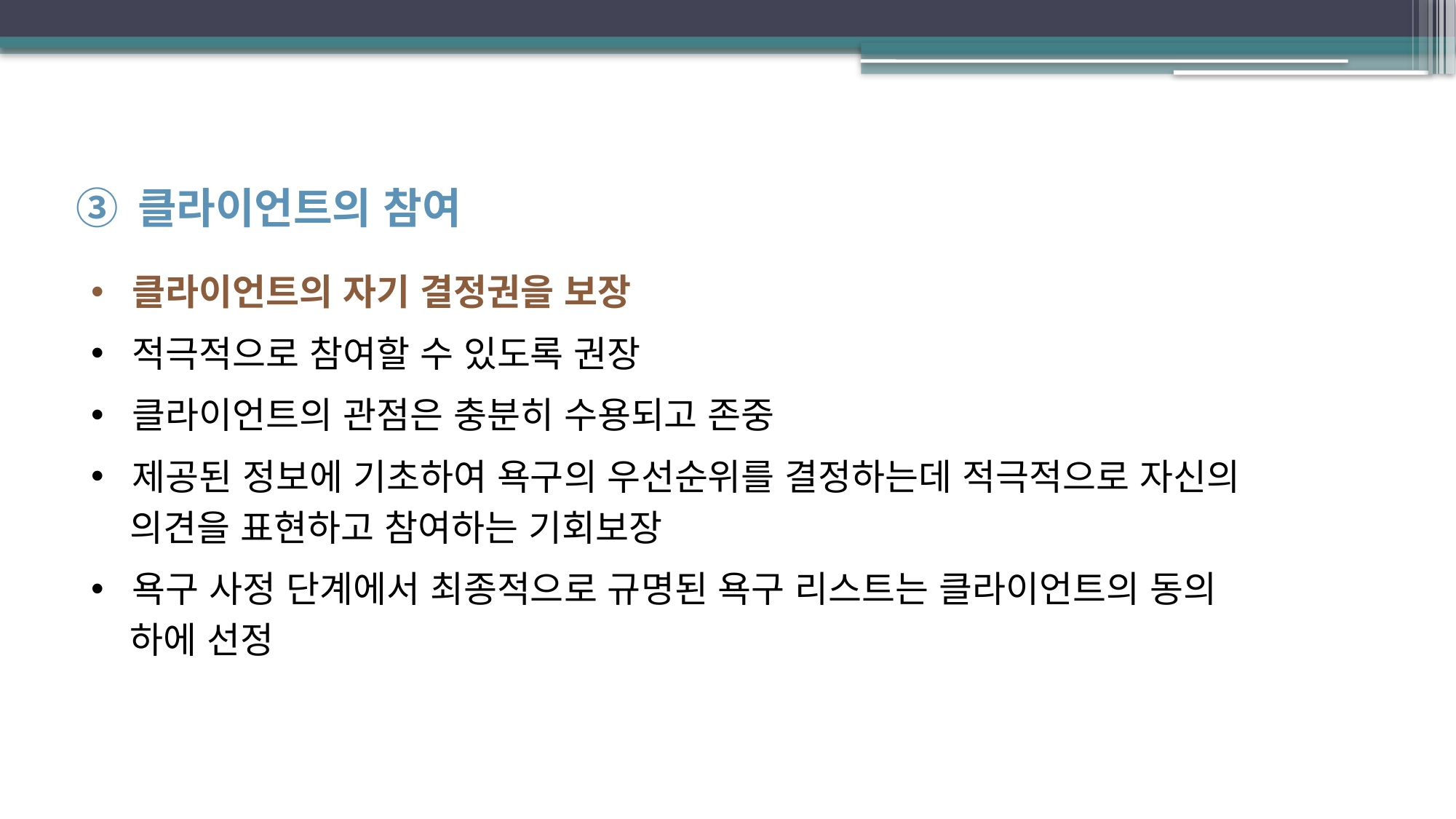

클라이언트의 참여
클라이언트의 자기 결정권을 보장

적극적으로 참여할 수 있도록 권장

클라이언트의 관점은 충분히 수용되고 존중

제공된 정보에 기초하여 욕구의 우선순위를 결정하는데 적극적으로 자신의
   의견을 표현하고 참여하는 기회보장

욕구 사정 단계에서 최종적으로 규명된 욕구 리스트는 클라이언트의 동의
   하에 선정